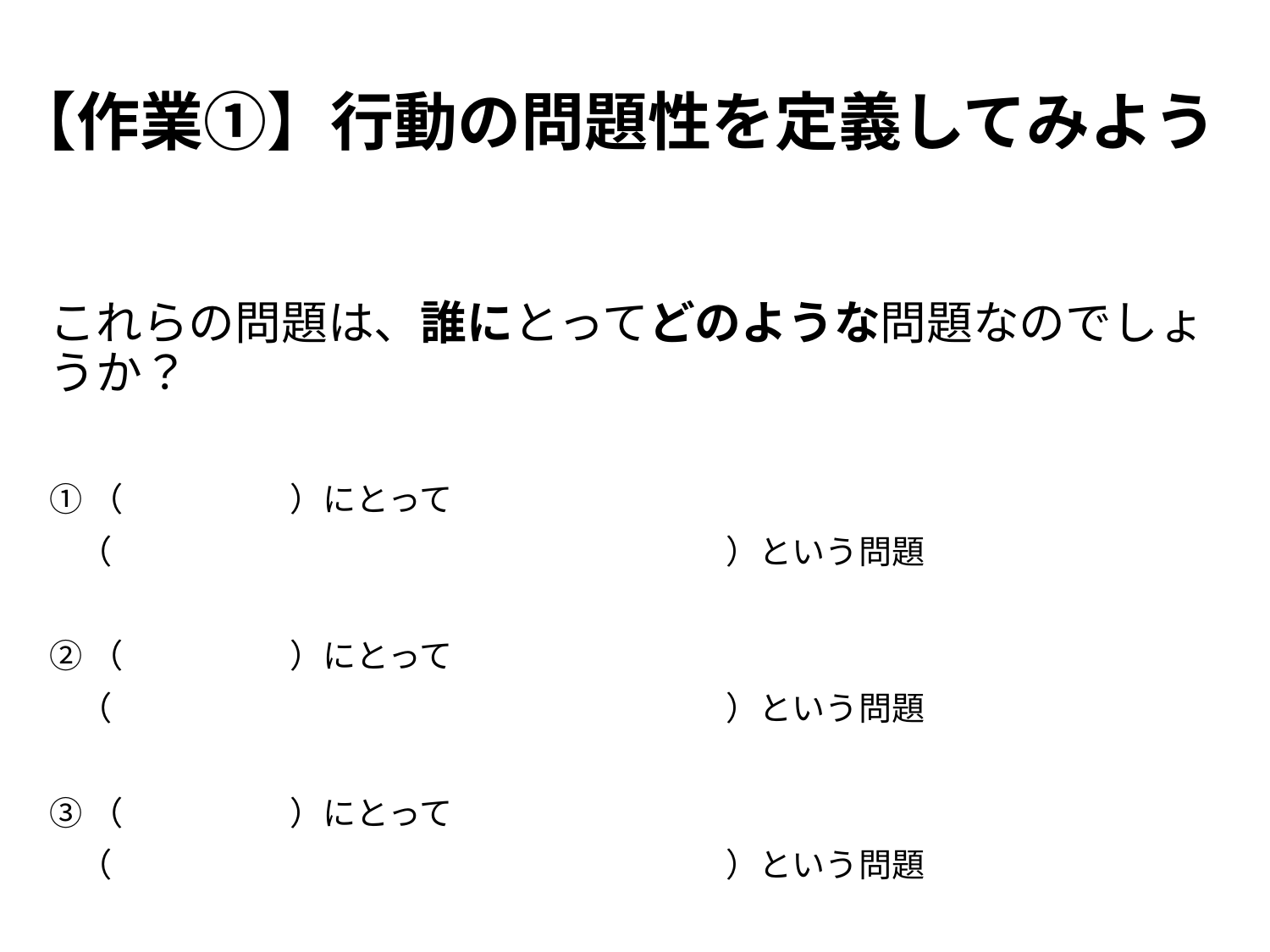

# 【作業①】行動の問題性を定義してみよう
これらの問題は、誰にとってどのような問題なのでしょうか？

①（　　　　　）にとって
   （　　　　　                                          　　　     ）という問題

②（　　　　　）にとって
   （　　　　　                                          　　　     ）という問題

③（　　　　　）にとって
   （　　　　　                                       　　　        ）という問題